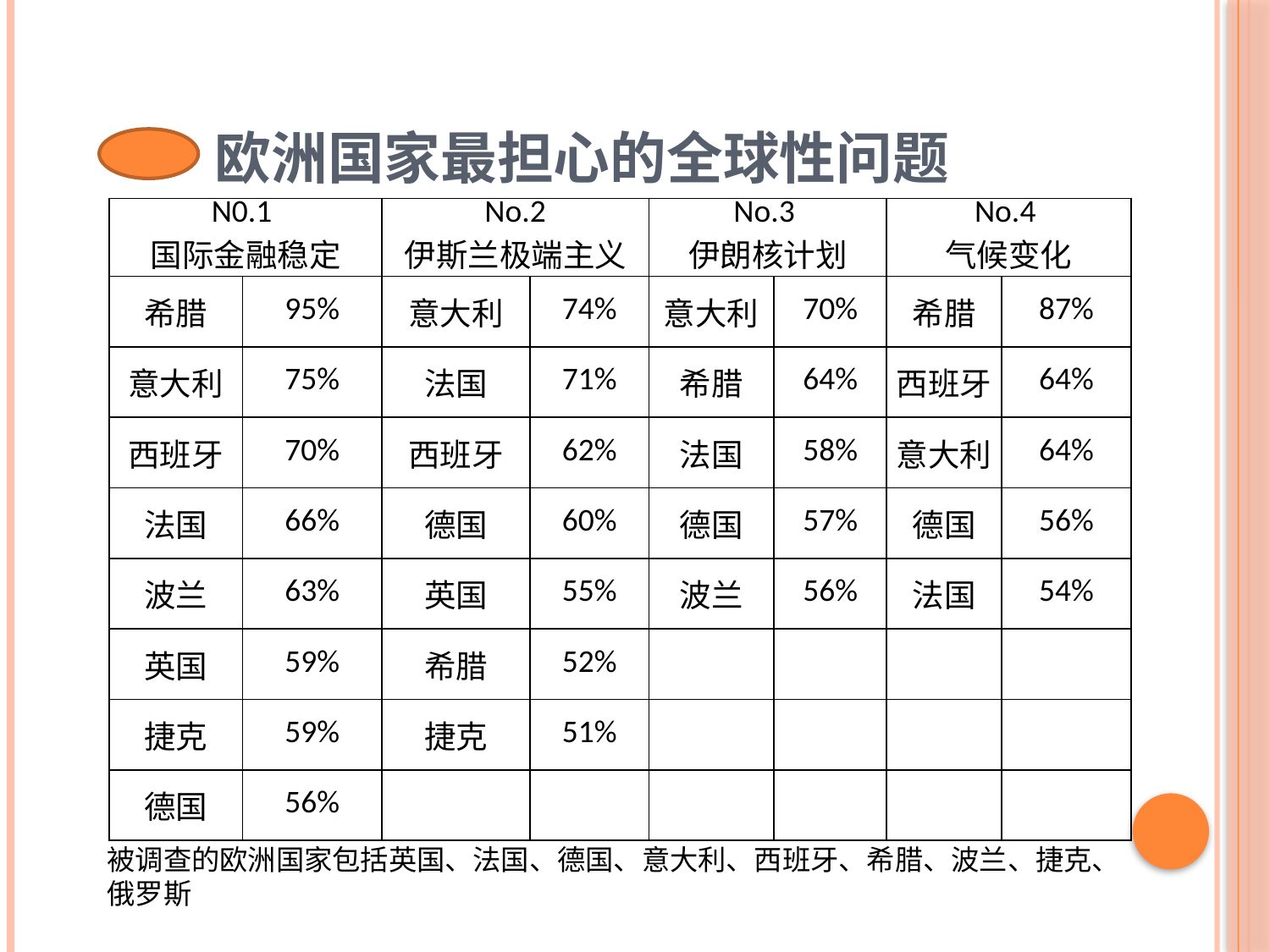

# 欧洲国家最担心的全球性问题

| N0.1 国际金融稳定 |  | No.2 伊斯兰极端主义 |  | No.3 伊朗核计划 |  | No.4 气候变化 |  |
| --- | --- | --- | --- | --- | --- | --- | --- |
| 希腊 | 95% | 意大利 | 74% | 意大利 | 70% | 希腊 | 87% |
| 意大利 | 75% | 法国 | 71% | 希腊 | 64% | 西班牙 | 64% |
| 西班牙 | 70% | 西班牙 | 62% | 法国 | 58% | 意大利 | 64% |
| 法国 | 66% | 德国 | 60% | 德国 | 57% | 德国 | 56% |
| 波兰 | 63% | 英国 | 55% | 波兰 | 56% | 法国 | 54% |
| 英国 | 59% | 希腊 | 52% |  |  |  |  |
| 捷克 | 59% | 捷克 | 51% |  |  |  |  |
| 德国 | 56% |  |  |  |  |  |  |
被调查的欧洲国家包括英国、法国、德国、意大利、西班牙、希腊、波兰、捷克、俄罗斯